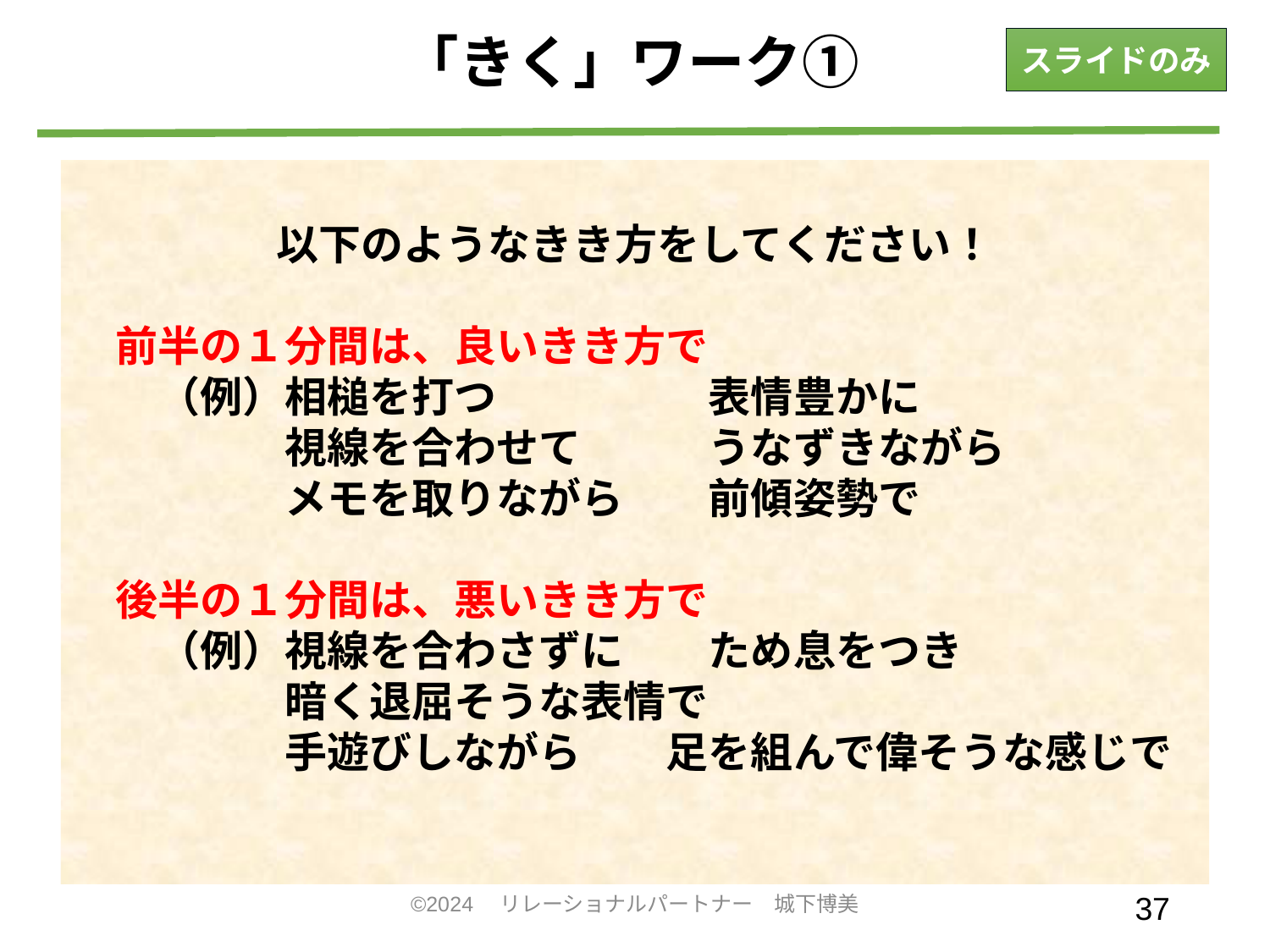

# 「きく」ワーク①
スライドのみ

以下のようなきき方をしてください！

　前半の１分間は、良いきき方で
　　（例）相槌を打つ　　　　　表情豊かに
　　　　　視線を合わせて　　　うなずきながら
　　　　　メモを取りながら　　前傾姿勢で

　後半の１分間は、悪いきき方で
　　（例）視線を合わさずに　　ため息をつき
　　　　　暗く退屈そうな表情で
　　　　　手遊びしながら　　足を組んで偉そうな感じで

©2024　リレーショナルパートナー　城下博美
37